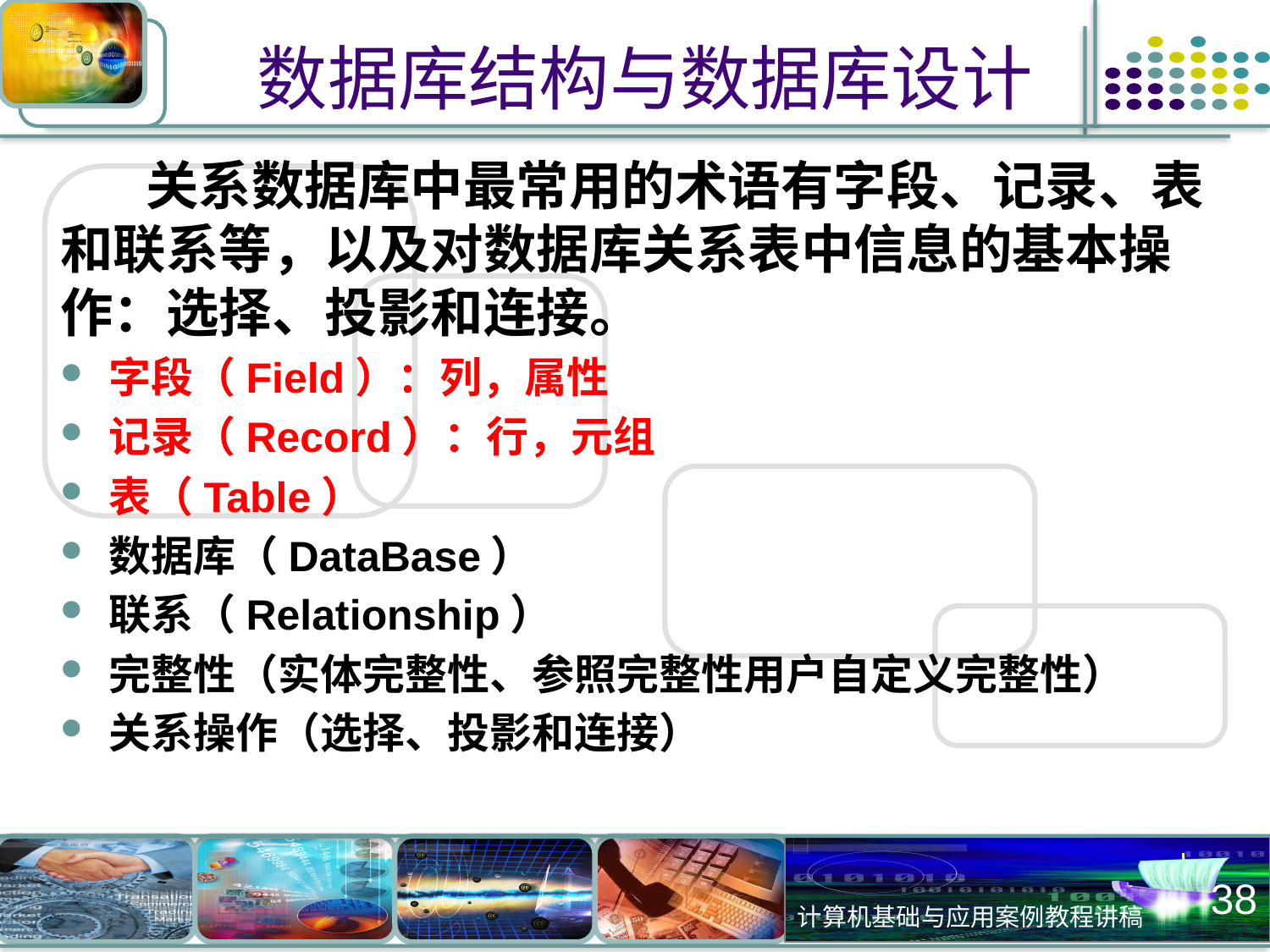

# 数据库结构与数据库设计
          关系数据库中最常用的术语有字段、记录、表和联系等，以及对数据库关系表中信息的基本操作：选择、投影和连接。
字段（Field）：列，属性
记录（Record）：行，元组
表（Table）
数据库（DataBase）
联系（Relationship）
完整性（实体完整性、参照完整性用户自定义完整性）
关系操作（选择、投影和连接）
38